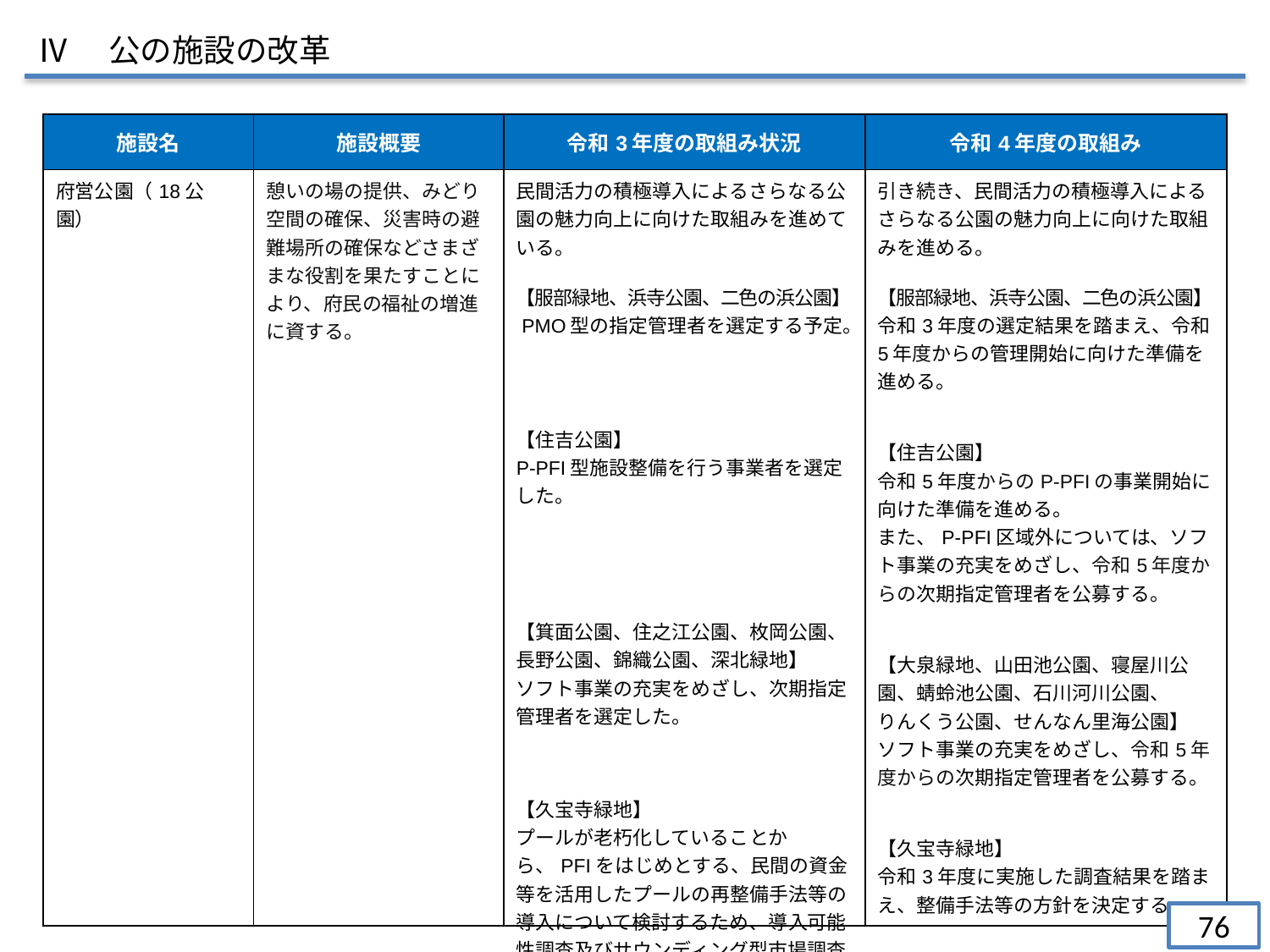

Ⅳ　公の施設の改革
| 施設名 | 施設概要 | 令和3年度の取組み状況 | 令和4年度の取組み |
| --- | --- | --- | --- |
| 府営公園（18公園） | 憩いの場の提供、みどり空間の確保、災害時の避難場所の確保などさまざまな役割を果たすことにより、府民の福祉の増進に資する。 | 民間活力の積極導入によるさらなる公園の魅力向上に向けた取組みを進めている。 【服部緑地、浜寺公園、二色の浜公園】 PMO型の指定管理者を選定する予定。 【住吉公園】 P-PFI型施設整備を行う事業者を選定した。 【箕面公園、住之江公園、枚岡公園、長野公園、錦織公園、深北緑地】 ソフト事業の充実をめざし、次期指定管理者を選定した。 【久宝寺緑地】 プールが老朽化していることから、PFIをはじめとする、民間の資金等を活用したプールの再整備手法等の導入について検討するため、導入可能性調査及びサウンディング型市場調査を実施した。 | 引き続き、民間活力の積極導入によるさらなる公園の魅力向上に向けた取組みを進める。 【服部緑地、浜寺公園、二色の浜公園】 令和3年度の選定結果を踏まえ、令和5年度からの管理開始に向けた準備を進める。 【住吉公園】 令和5年度からのP-PFIの事業開始に向けた準備を進める。 また、P-PFI区域外については、ソフト事業の充実をめざし、令和5年度からの次期指定管理者を公募する。 【大泉緑地、山田池公園、寝屋川公　 園、蜻蛉池公園、石川河川公園、 りんくう公園、せんなん里海公園】 ソフト事業の充実をめざし、令和5年度からの次期指定管理者を公募する。 【久宝寺緑地】 令和3年度に実施した調査結果を踏まえ、整備手法等の方針を決定する。 |
76